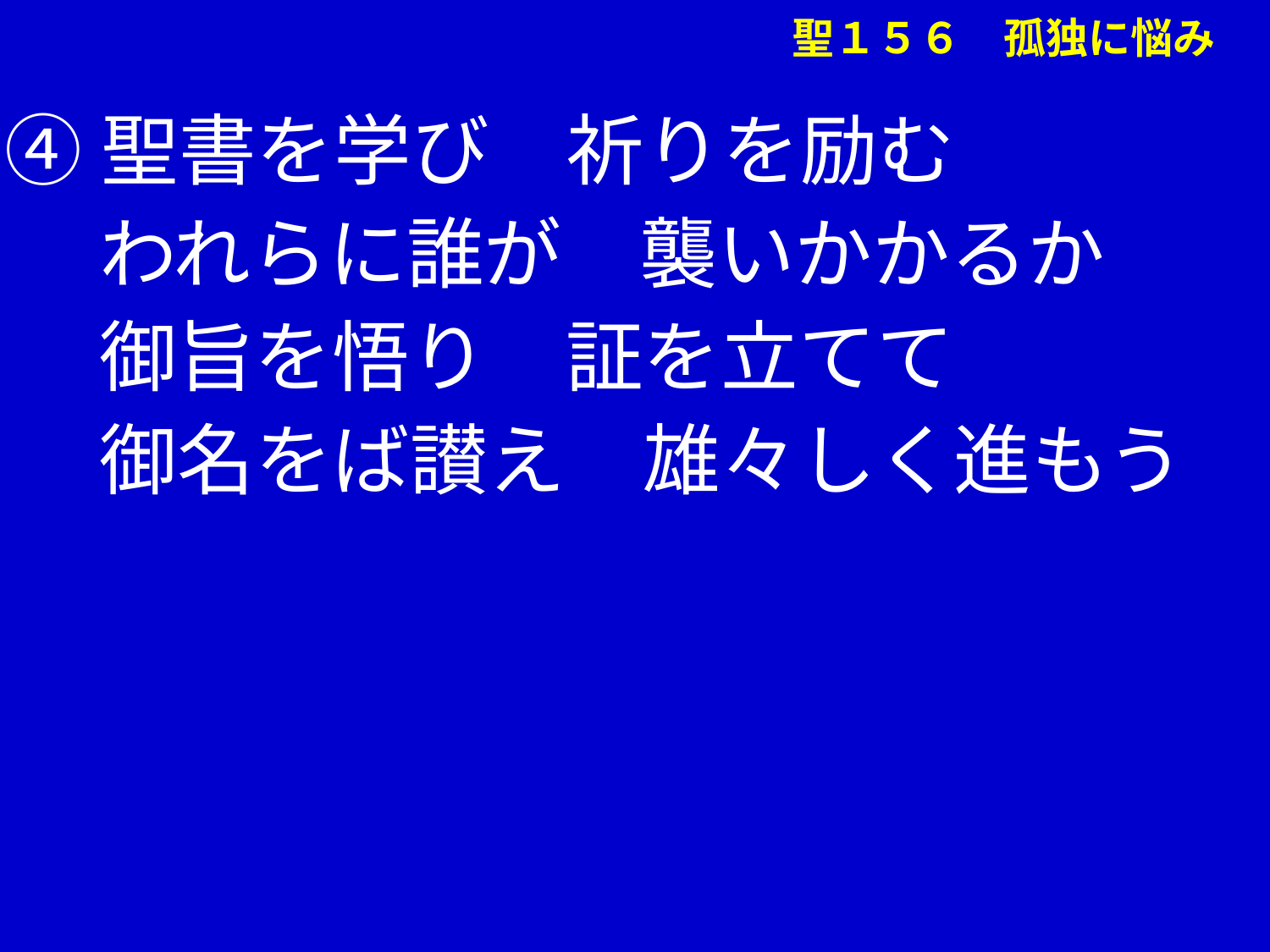

④聖書を学び　祈りを励む
　 われらに誰が　襲いかかるか
　 御旨を悟り　証を立てて
　 御名をば讃え　雄々しく進もう

聖１５６　孤独に悩み